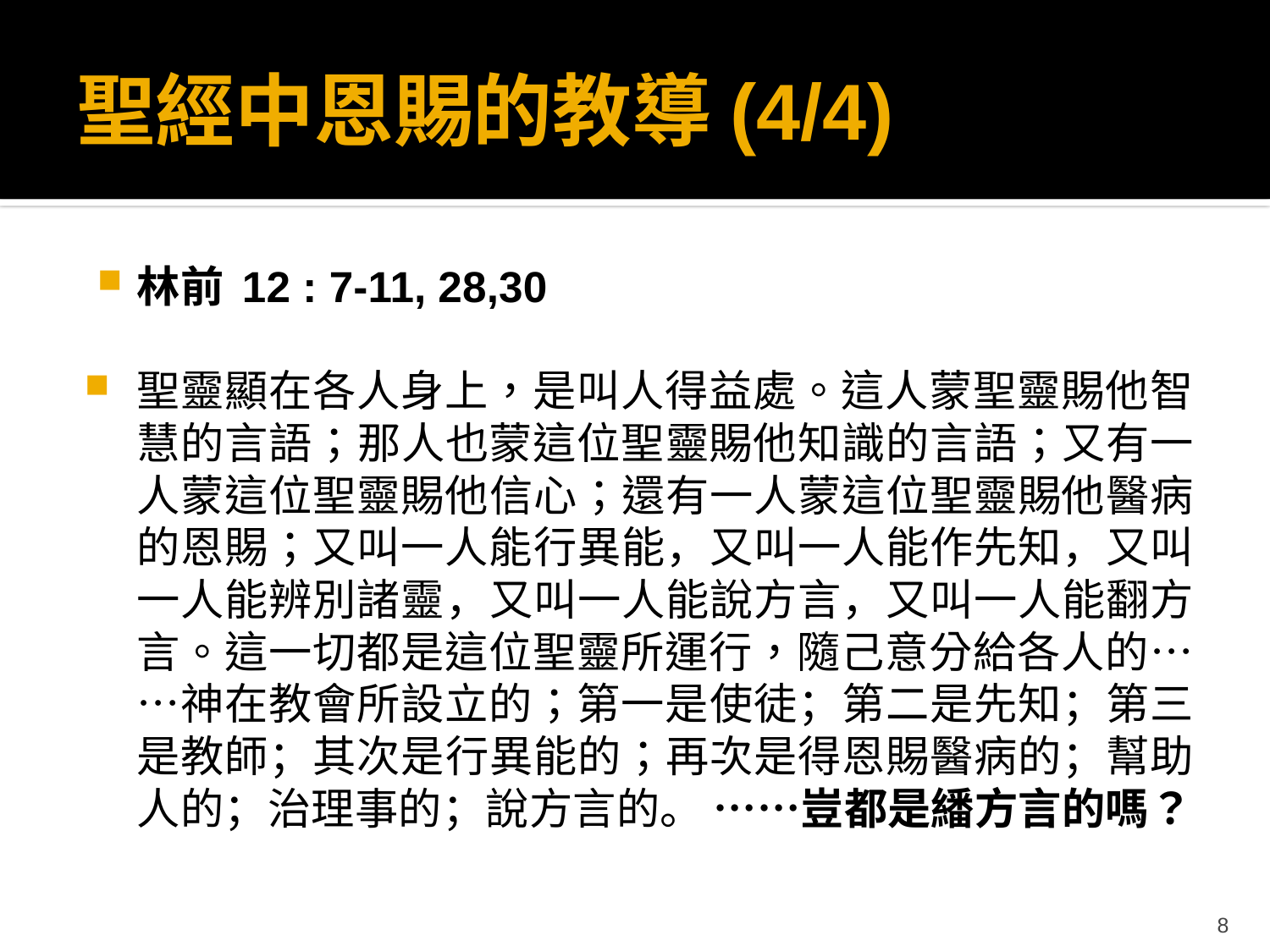

# 聖經中恩賜的教導(4/4)
林前 12 : 7-11, 28,30

聖靈顯在各人身上，是叫人得益處。這人蒙聖靈賜他智慧的言語；那人也蒙這位聖靈賜他知識的言語；又有一人蒙這位聖靈賜他信心；還有一人蒙這位聖靈賜他醫病的恩賜；又叫一人能行異能，又叫一人能作先知，又叫一人能辨別諸靈，又叫一人能說方言，又叫一人能翻方言。這一切都是這位聖靈所運行，隨己意分給各人的……神在教會所設立的；第一是使徒；第二是先知；第三是教師；其次是行異能的；再次是得恩賜醫病的；幫助人的；治理事的；說方言的。 ……豈都是繙方言的嗎？

8